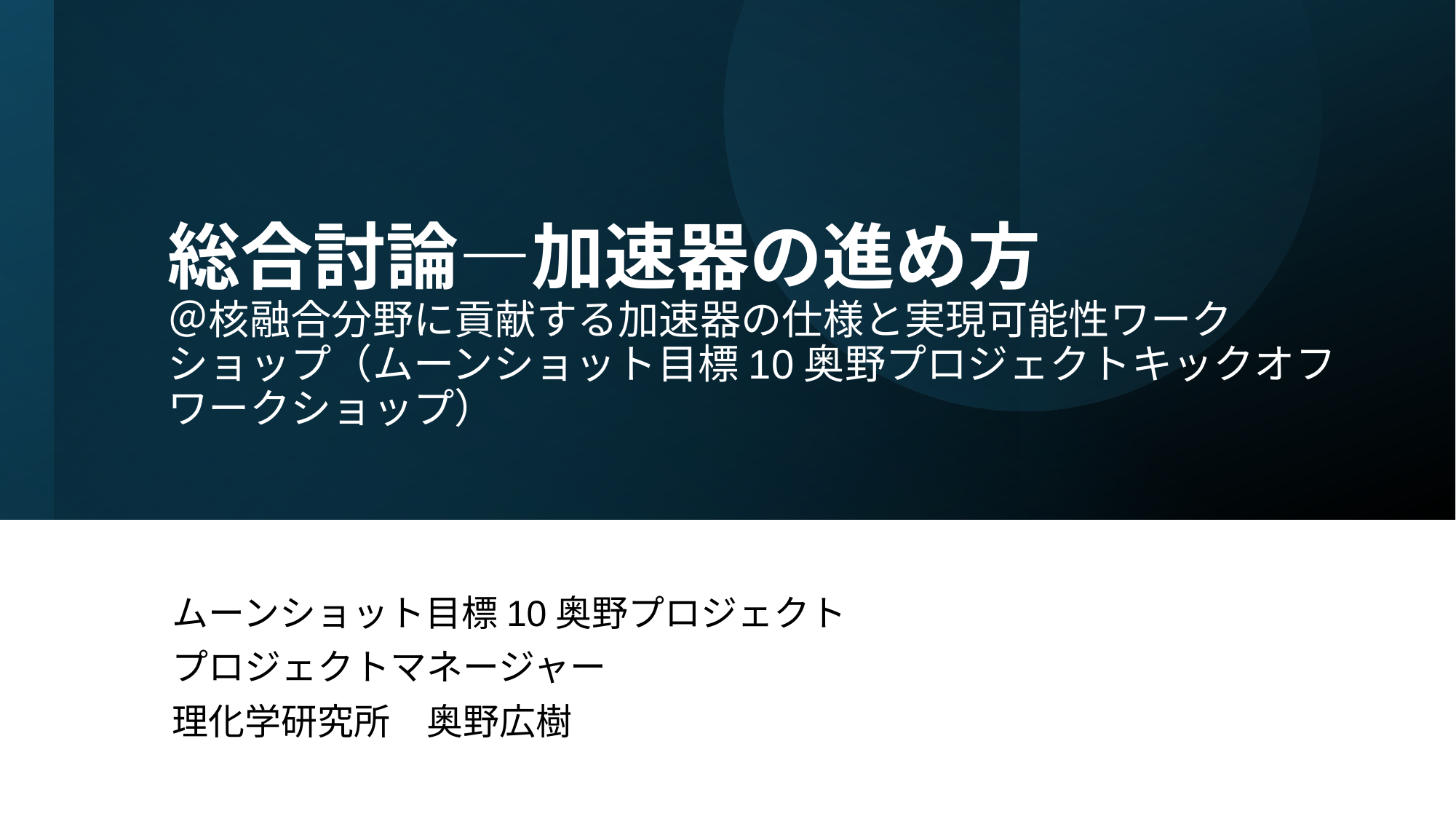

# 総合討論―加速器の進め方 ＠核融合分野に貢献する加速器の仕様と実現可能性ワークショップ（ムーンショット目標10奥野プロジェクトキックオフワークショップ）
ムーンショット目標10奥野プロジェクト
プロジェクトマネージャー
理化学研究所　奥野広樹